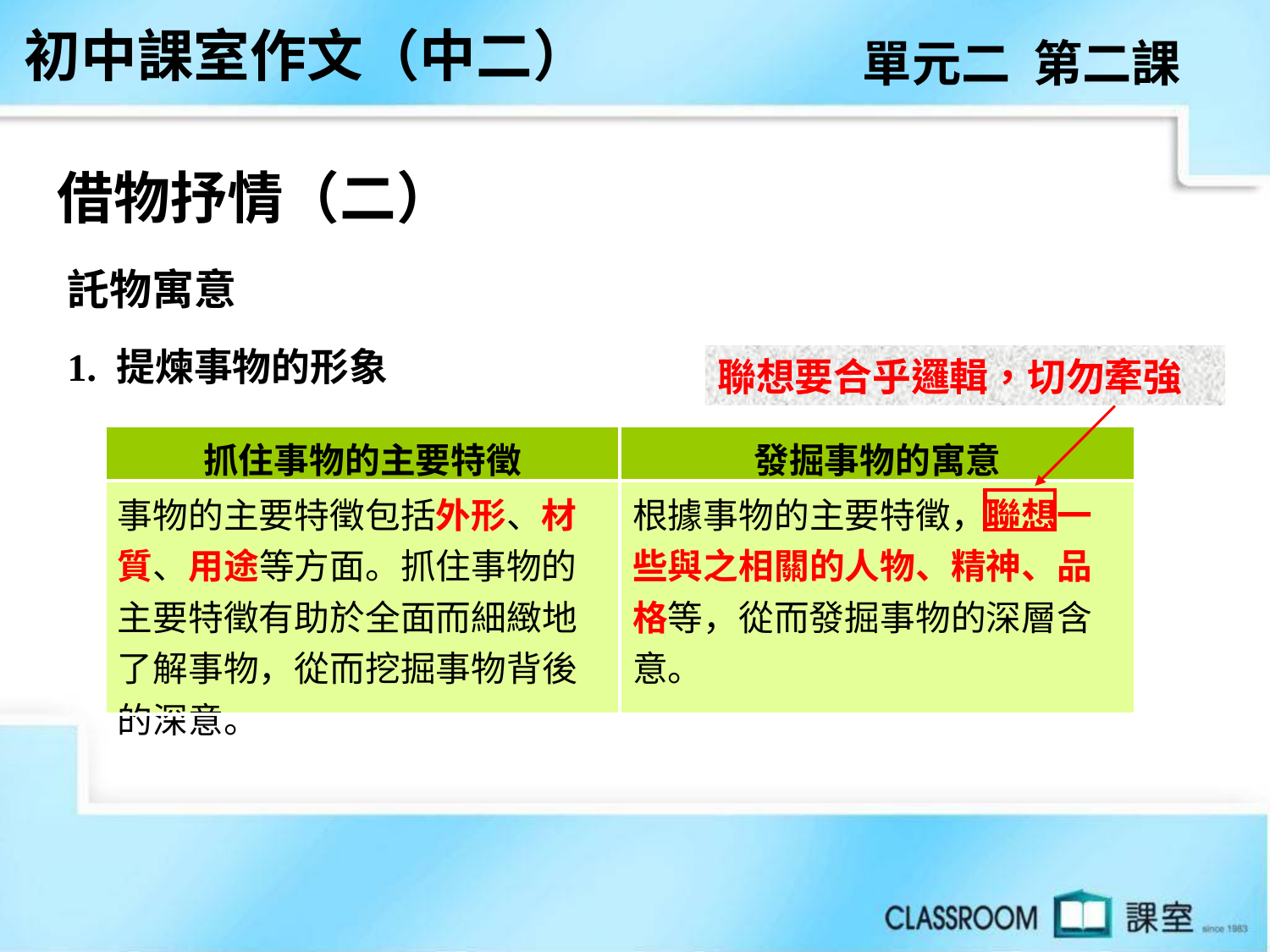

初中課室作文（中二）
單元二  第二課
借物抒情（二）
託物寓意
1. 提煉事物的形象
聯想要合乎邏輯，切勿牽強

| 抓住事物的主要特徵 | 發掘事物的寓意 |
| --- | --- |
| 事物的主要特徵包括外形、材質、用途等方面。抓住事物的主要特徵有助於全面而細緻地了解事物，從而挖掘事物背後的深意。 | 根據事物的主要特徵，聯想一些與之相關的人物、精神、品格等，從而發掘事物的深層含意。 |